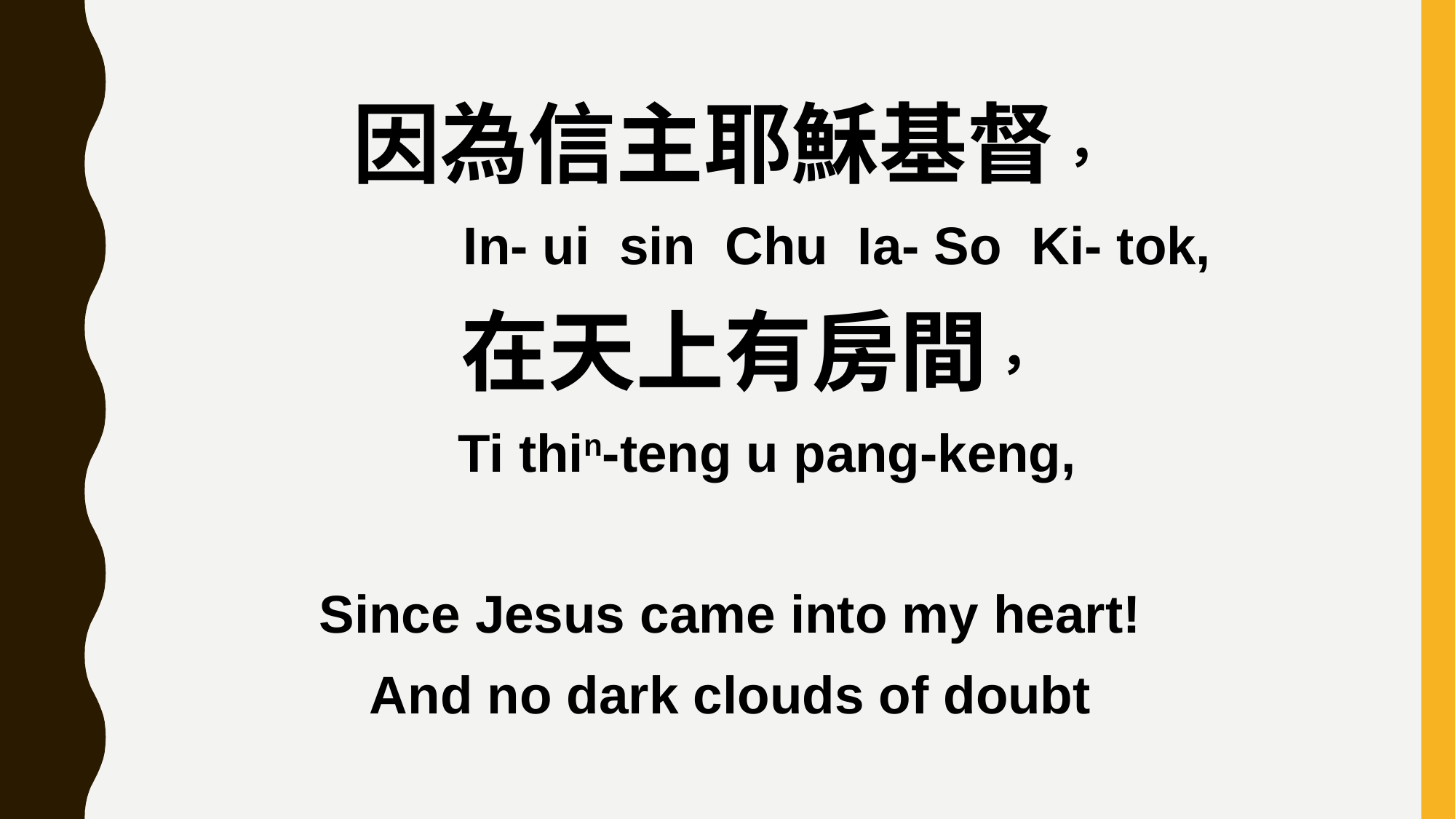

因為信主耶穌基督，
                  In- ui  sin  Chu  Ia- So  Ki- tok,
 在天上有房間，
     Ti thin-teng u pang-keng,

Since Jesus came into my heart!
And no dark clouds of doubt